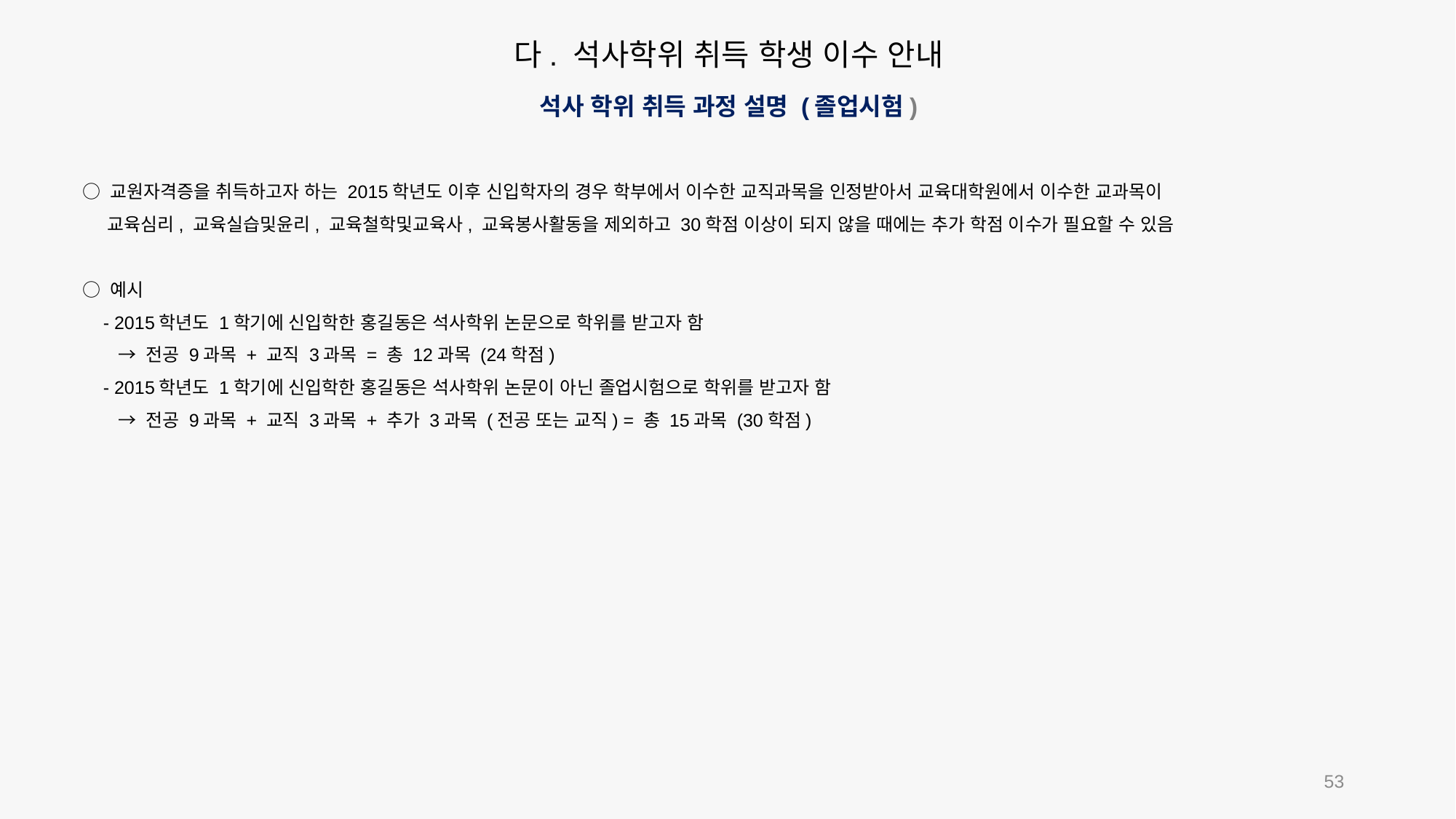

다. 석사학위 취득 학생 이수 안내
석사 학위 취득 과정 설명 (졸업시험)
○ 교원자격증을 취득하고자 하는 2015학년도 이후 신입학자의 경우 학부에서 이수한 교직과목을 인정받아서 교육대학원에서 이수한 교과목이
    교육심리, 교육실습및윤리, 교육철학및교육사, 교육봉사활동을 제외하고 30학점 이상이 되지 않을 때에는 추가 학점 이수가 필요할 수 있음

○ 예시
    - 2015학년도 1학기에 신입학한 홍길동은 석사학위 논문으로 학위를 받고자 함
       → 전공 9과목 + 교직 3과목 = 총 12과목 (24학점)
    - 2015학년도 1학기에 신입학한 홍길동은 석사학위 논문이 아닌 졸업시험으로 학위를 받고자 함
       → 전공 9과목 + 교직 3과목 + 추가 3과목 (전공 또는 교직) = 총 15과목 (30학점)

53